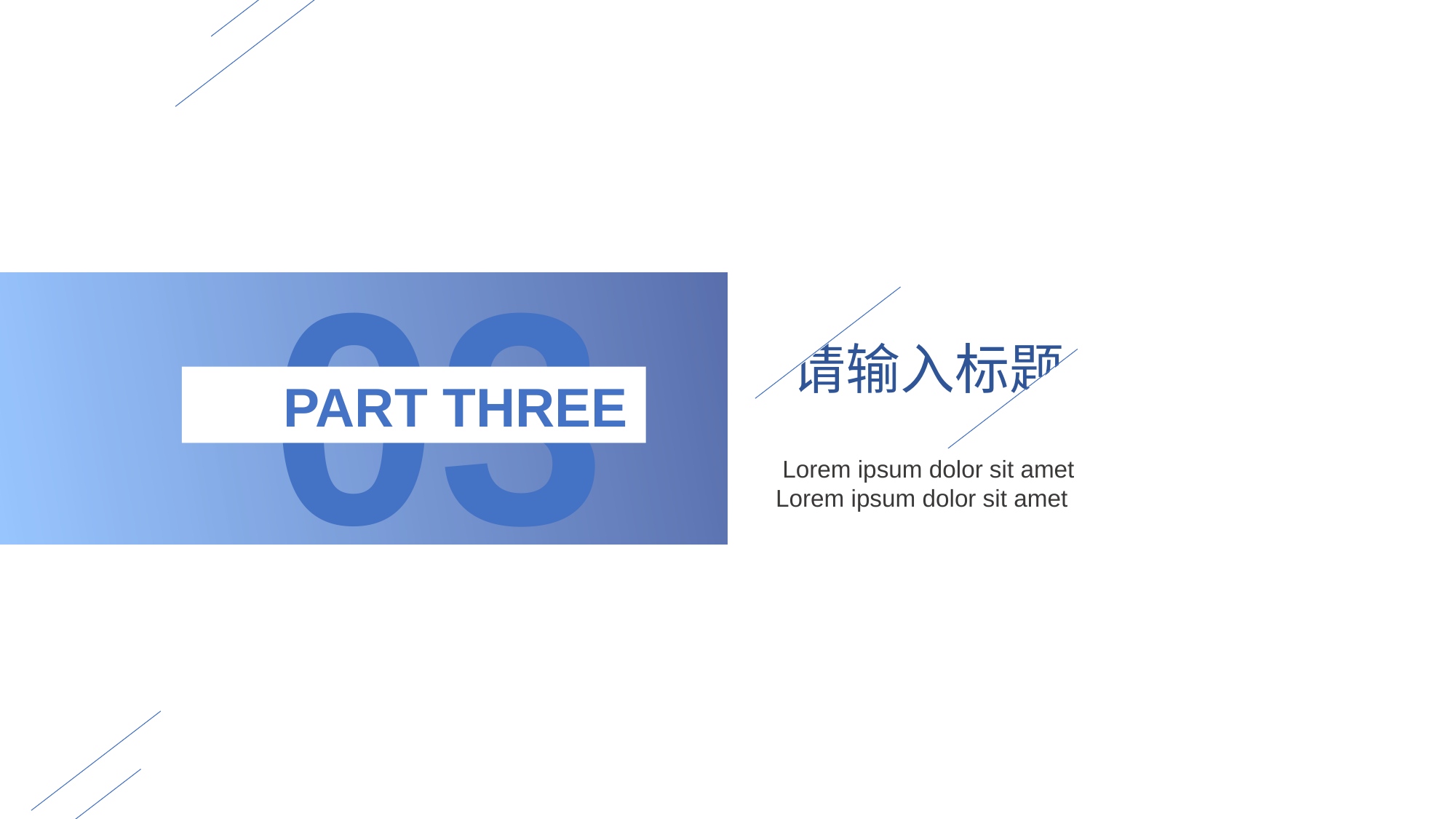

03

请输入标题

      PART THREE
Lorem ipsum dolor sit amet
Lorem ipsum dolor sit amet